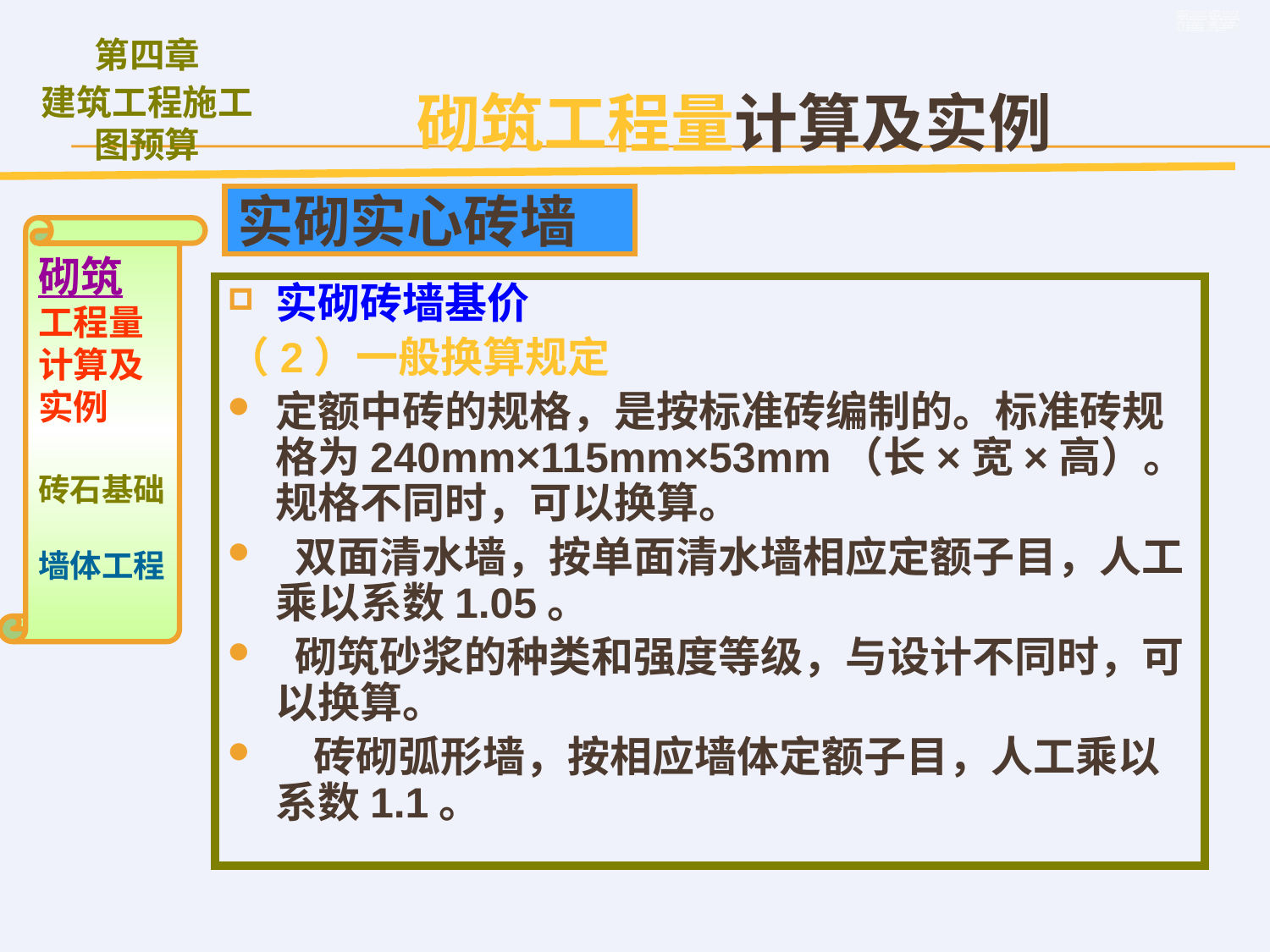

砌筑工程量计算及实例
实砌实心砖墙
砌筑
工程量计算及实例

砖石基础

墙体工程

实砌砖墙基价
（2）一般换算规定
定额中砖的规格，是按标准砖编制的。标准砖规格为240mm×115mm×53mm（长×宽×高）。规格不同时，可以换算。
 双面清水墙，按单面清水墙相应定额子目，人工乘以系数1.05。
 砌筑砂浆的种类和强度等级，与设计不同时，可以换算。
   砖砌弧形墙，按相应墙体定额子目，人工乘以系数1.1。
35